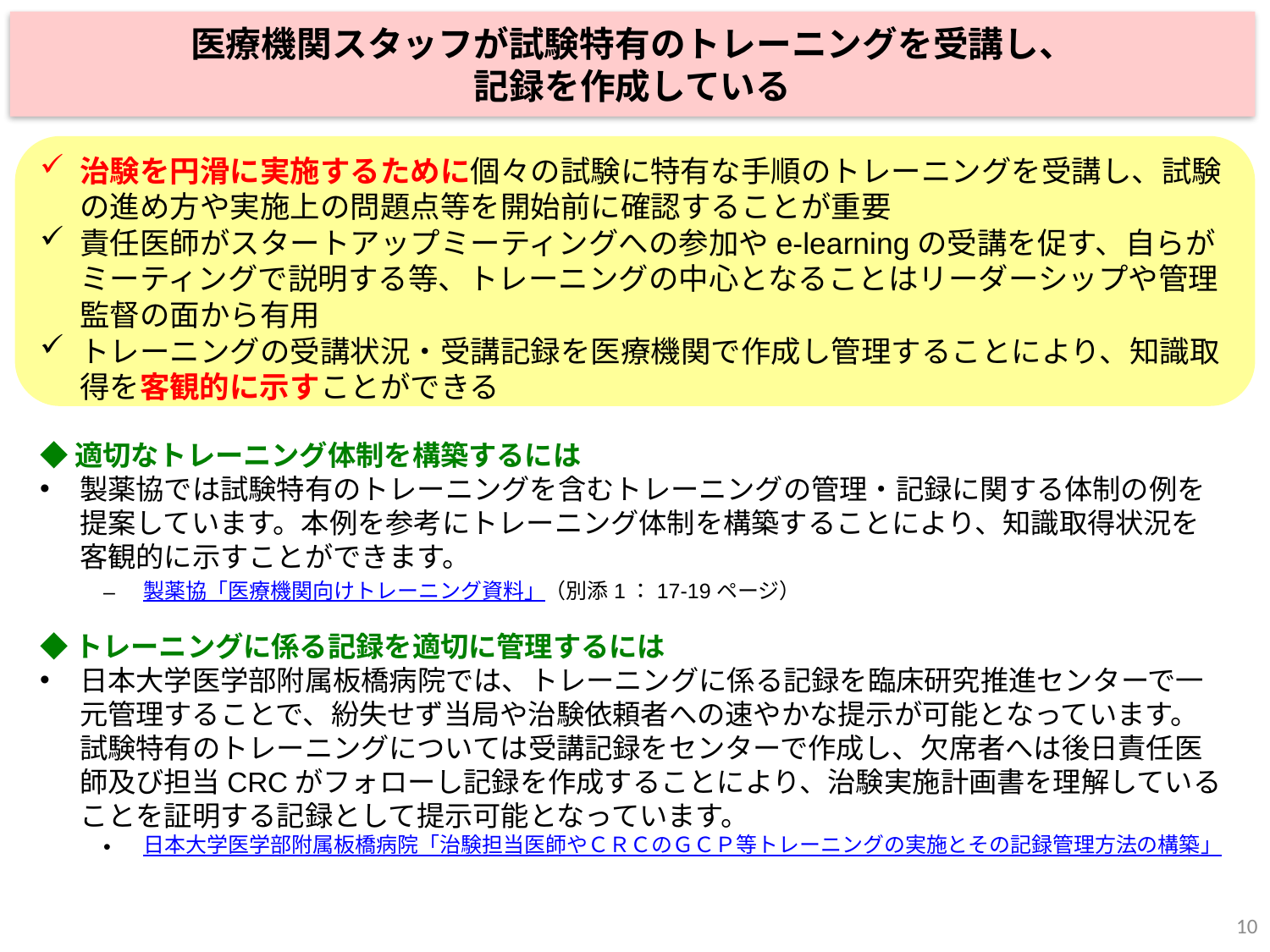

医療機関スタッフが試験特有のトレーニングを受講し、
記録を作成している

治験を円滑に実施するために個々の試験に特有な手順のトレーニングを受講し、試験の進め方や実施上の問題点等を開始前に確認することが重要
責任医師がスタートアップミーティングへの参加やe-learningの受講を促す、自らがミーティングで説明する等、トレーニングの中心となることはリーダーシップや管理監督の面から有用
トレーニングの受講状況・受講記録を医療機関で作成し管理することにより、知識取得を客観的に示すことができる

◆適切なトレーニング体制を構築するには
製薬協では試験特有のトレーニングを含むトレーニングの管理・記録に関する体制の例を提案しています。本例を参考にトレーニング体制を構築することにより、知識取得状況を客観的に示すことができます。
製薬協「医療機関向けトレーニング資料」（別添1：17-19ページ）

◆トレーニングに係る記録を適切に管理するには
日本大学医学部附属板橋病院では、トレーニングに係る記録を臨床研究推進センターで一元管理することで、紛失せず当局や治験依頼者への速やかな提示が可能となっています。試験特有のトレーニングについては受講記録をセンターで作成し、欠席者へは後日責任医師及び担当CRCがフォローし記録を作成することにより、治験実施計画書を理解していることを証明する記録として提示可能となっています。
日本大学医学部附属板橋病院「治験担当医師やＣＲＣのＧＣＰ等トレーニングの実施とその記録管理方法の構築」
10